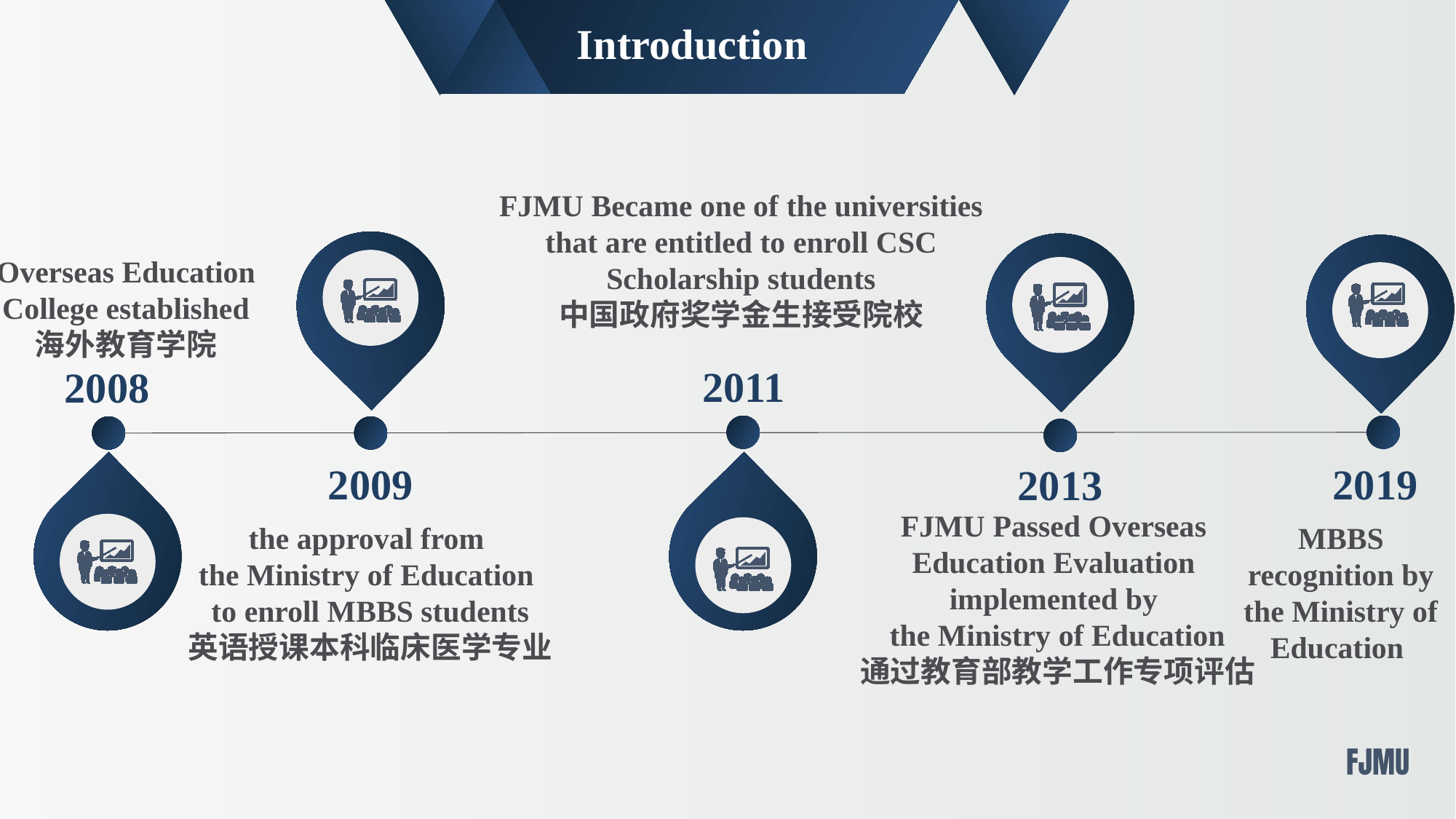

Introduction
FJMU Became one of the universities that are entitled to enroll CSC Scholarship students
中国政府奖学金生接受院校

Overseas Education College established
海外教育学院

2011
2008

2019
2009
2013

FJMU Passed Overseas
Education Evaluation
implemented by
the Ministry of Education
通过教育部教学工作专项评估

the approval from
the Ministry of Education
to enroll MBBS students
英语授课本科临床医学专业
MBBS recognition by the Ministry of Education

FJMU